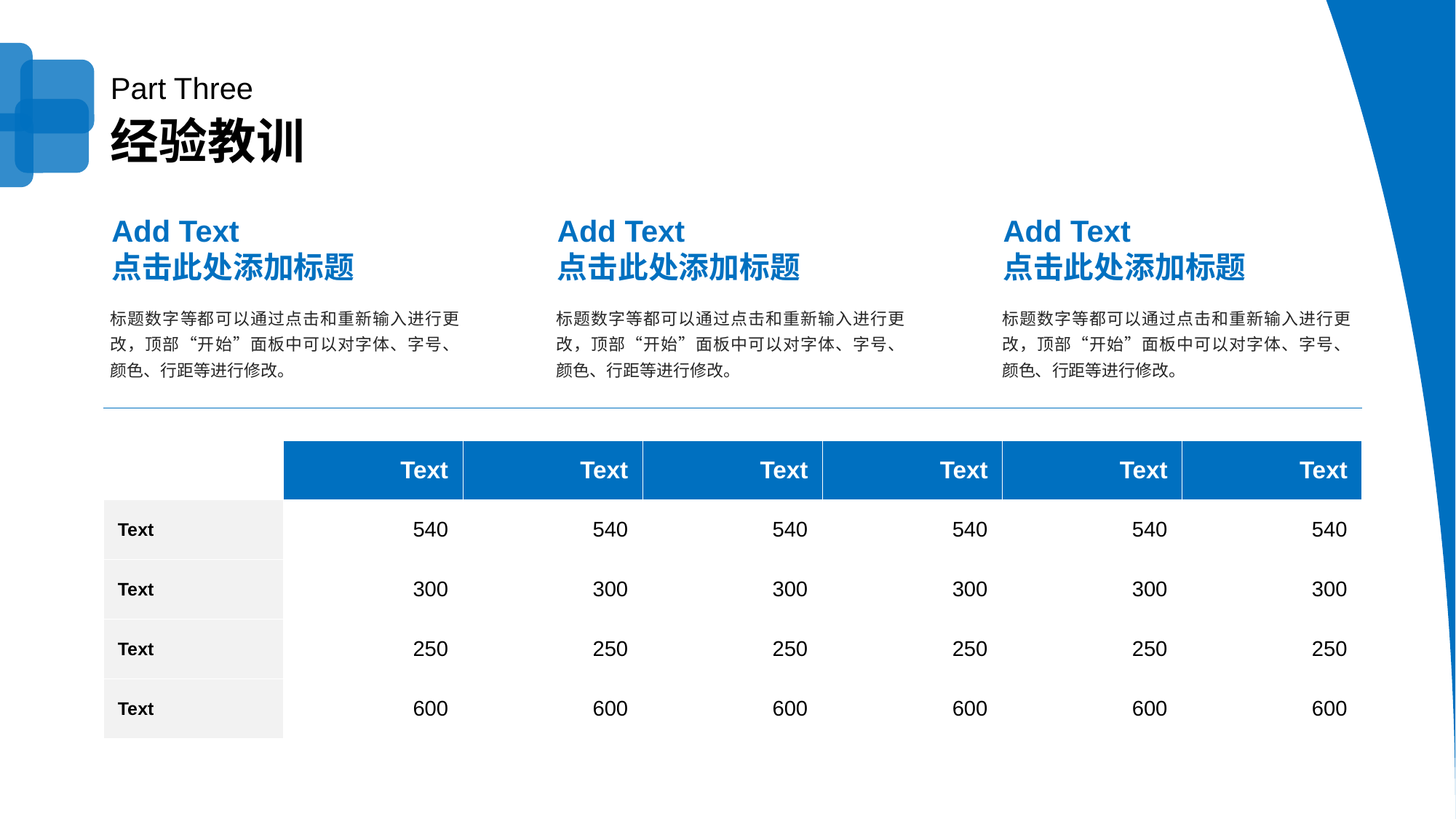

Part Three
经验教训
Add Text
点击此处添加标题
Add Text
点击此处添加标题
Add Text
点击此处添加标题
标题数字等都可以通过点击和重新输入进行更改，顶部“开始”面板中可以对字体、字号、颜色、行距等进行修改。
标题数字等都可以通过点击和重新输入进行更改，顶部“开始”面板中可以对字体、字号、颜色、行距等进行修改。
标题数字等都可以通过点击和重新输入进行更改，顶部“开始”面板中可以对字体、字号、颜色、行距等进行修改。
|  | Text | Text | Text | Text | Text | Text |
| --- | --- | --- | --- | --- | --- | --- |
| Text | 540 | 540 | 540 | 540 | 540 | 540 |
| Text | 300 | 300 | 300 | 300 | 300 | 300 |
| Text | 250 | 250 | 250 | 250 | 250 | 250 |
| Text | 600 | 600 | 600 | 600 | 600 | 600 |